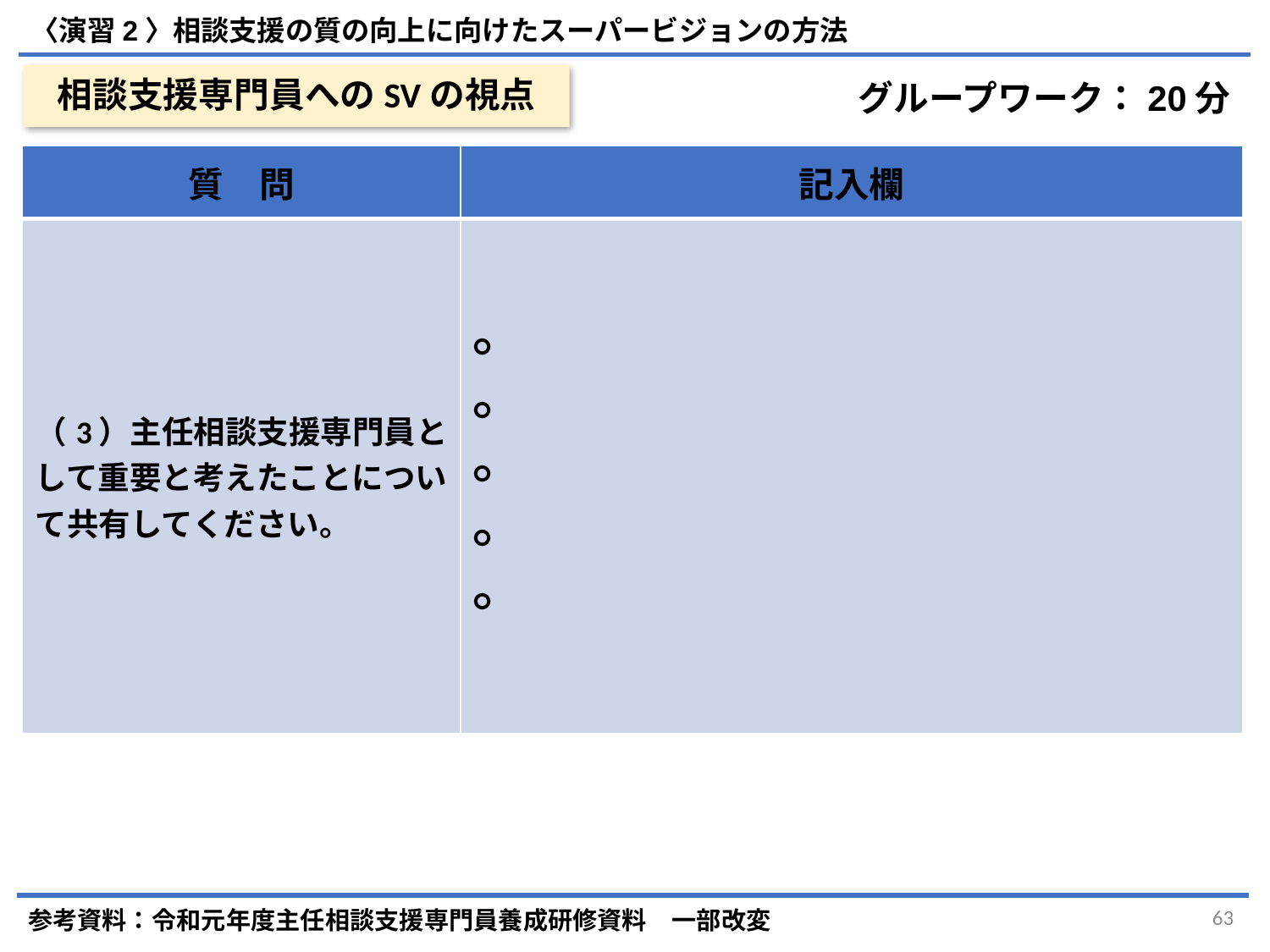

〈演習2〉相談支援の質の向上に向けたスーパービジョンの方法
# 相談支援専門員へのSVの視点
グループワーク：20分
| 質　問 | 記入欄 |
| --- | --- |
| （3）主任相談支援専門員として重要と考えたことについて共有してください。 | ○ ○ ○ ○ ○ |
参考資料：令和元年度主任相談支援専門員養成研修資料　一部改変
63